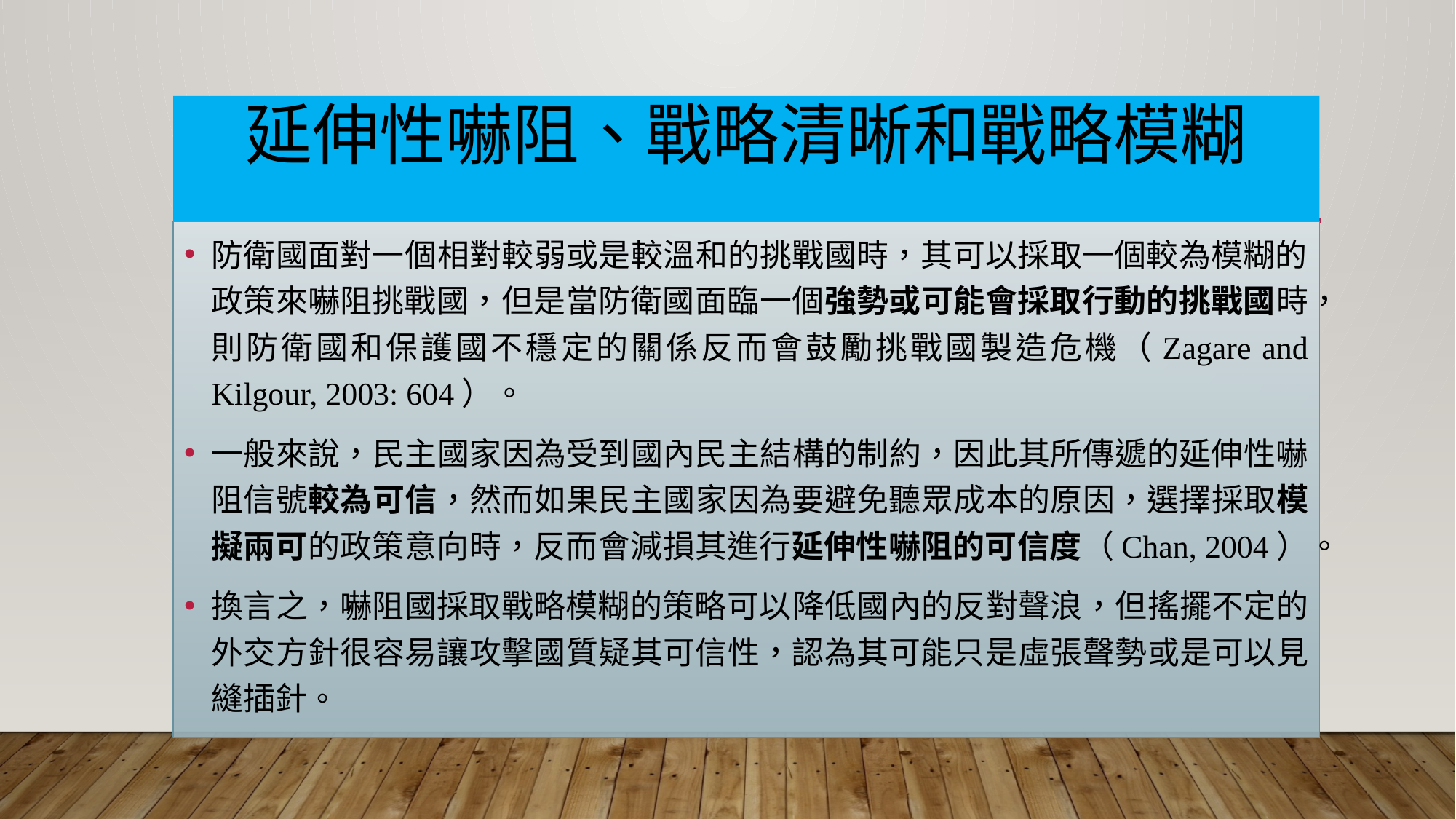

# 延伸性嚇阻、戰略清晰和戰略模糊
防衛國面對一個相對較弱或是較溫和的挑戰國時，其可以採取一個較為模糊的政策來嚇阻挑戰國，但是當防衛國面臨一個強勢或可能會採取行動的挑戰國時，則防衛國和保護國不穩定的關係反而會鼓勵挑戰國製造危機（Zagare and Kilgour, 2003: 604）。
一般來說，民主國家因為受到國內民主結構的制約，因此其所傳遞的延伸性嚇阻信號較為可信，然而如果民主國家因為要避免聽眾成本的原因，選擇採取模擬兩可的政策意向時，反而會減損其進行延伸性嚇阻的可信度（Chan, 2004）。
換言之，嚇阻國採取戰略模糊的策略可以降低國內的反對聲浪，但搖擺不定的外交方針很容易讓攻擊國質疑其可信性，認為其可能只是虛張聲勢或是可以見縫插針。